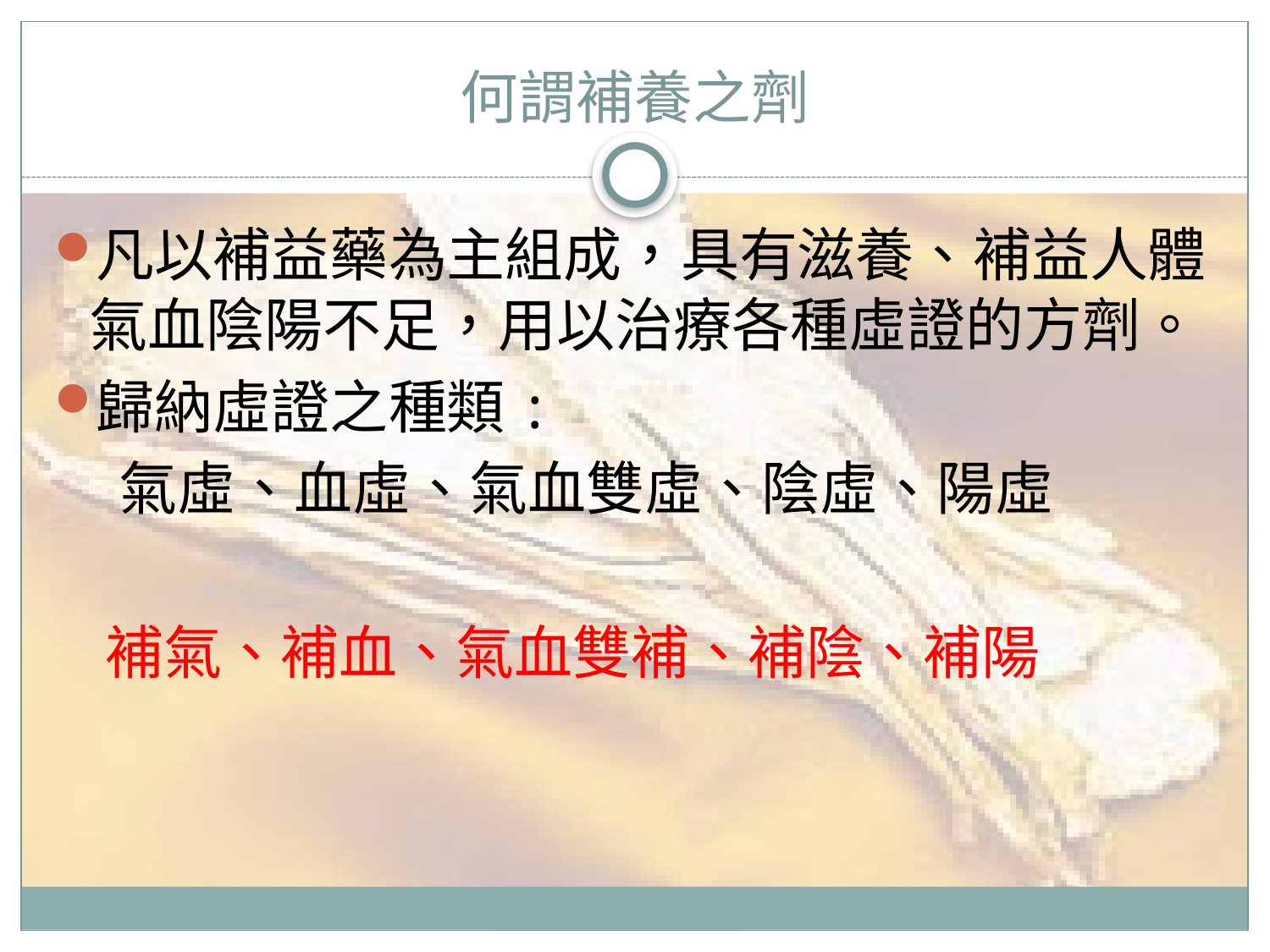

# 何謂補養之劑
凡以補益藥為主組成，具有滋養、補益人體氣血陰陽不足，用以治療各種虛證的方劑。
歸納虛證之種類:
    氣虛、血虛、氣血雙虛、陰虛、陽虛

   補氣、補血、氣血雙補、補陰、補陽